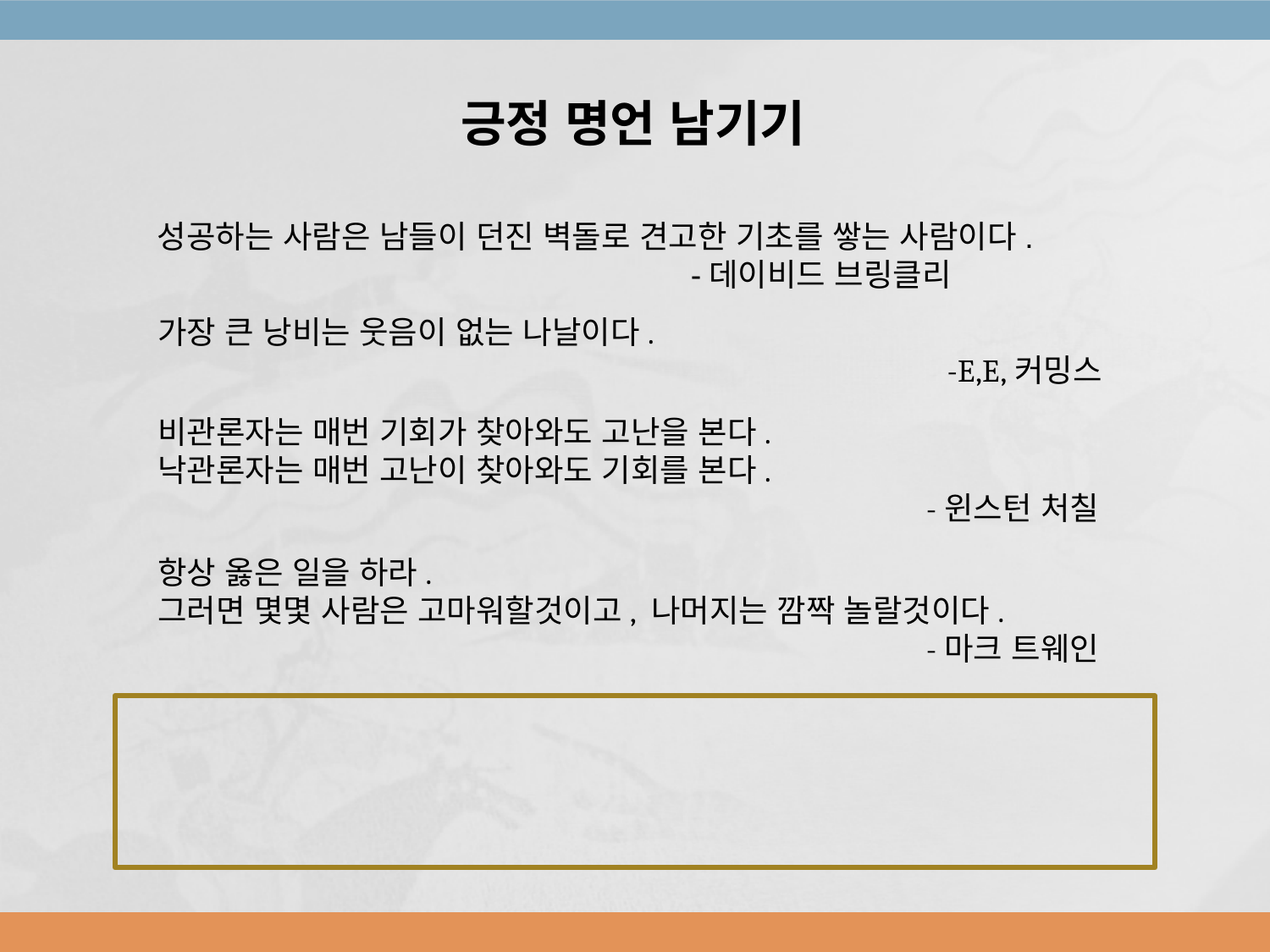

긍정 명언 남기기
성공하는 사람은 남들이 던진 벽돌로 견고한 기초를 쌓는 사람이다.
                                                            -데이비드 브링클리
가장 큰 낭비는 웃음이 없는 나날이다.
                                                                                                                 -E,E,커밍스
비관론자는 매번 기회가 찾아와도 고난을 본다.
낙관론자는 매번 고난이 찾아와도 기회를 본다.
                                                                                                              -윈스턴 처칠
항상 옳은 일을 하라.
그러면 몇몇 사람은 고마워할것이고, 나머지는 깜짝 놀랄것이다.
                                                                                                              -마크 트웨인